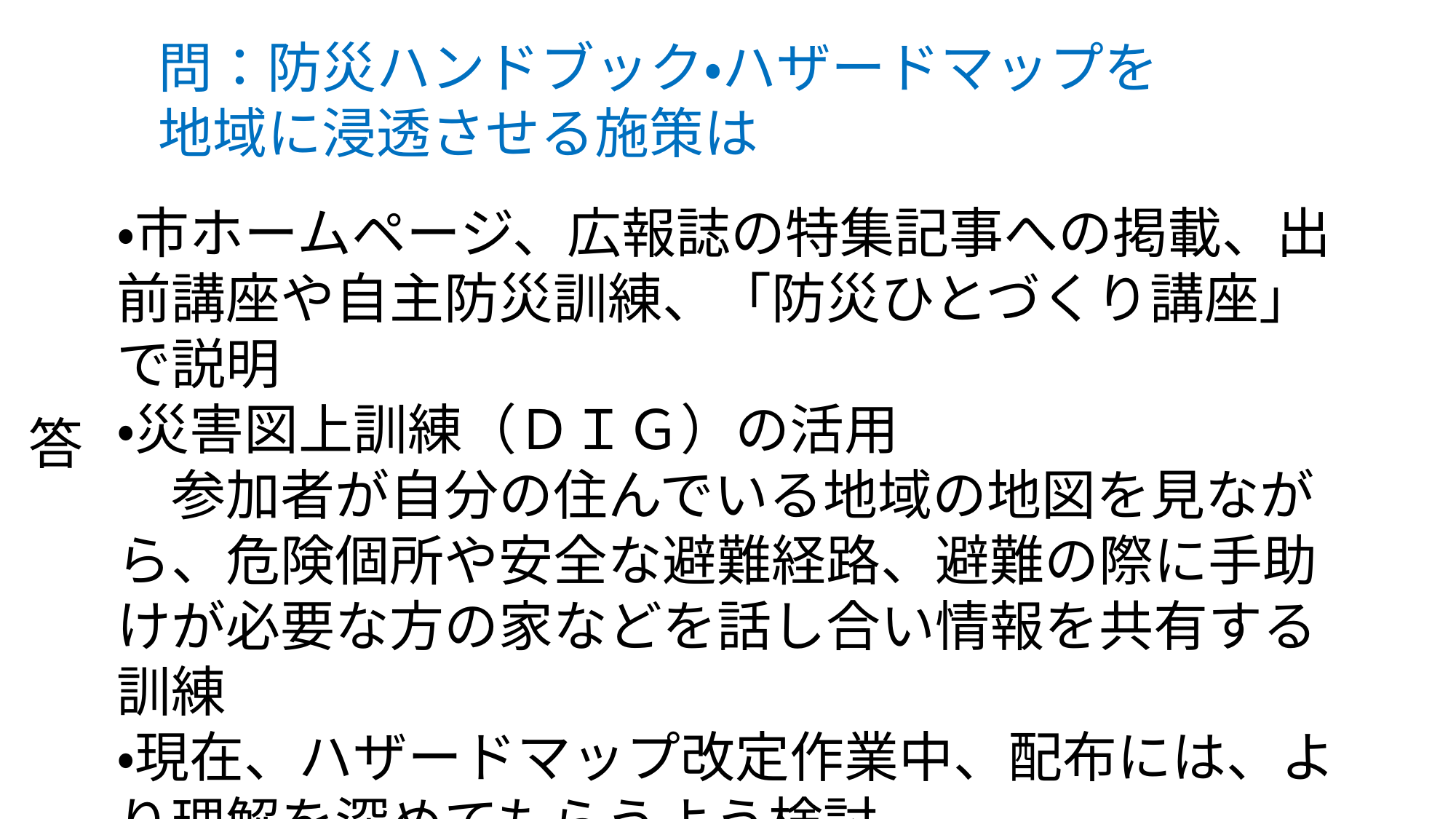

問：防災ハンドブック・ハザードマップを地域に浸透させる施策は
・市ホームページ、広報誌の特集記事への掲載、出前講座や自主防災訓練、「防災ひとづくり講座」で説明
・災害図上訓練（ＤＩＧ）の活用
　参加者が自分の住んでいる地域の地図を見ながら、危険個所や安全な避難経路、避難の際に手助けが必要な方の家などを話し合い情報を共有する訓練
・現在、ハザードマップ改定作業中、配布には、より理解を深めてもらうよう検討
答